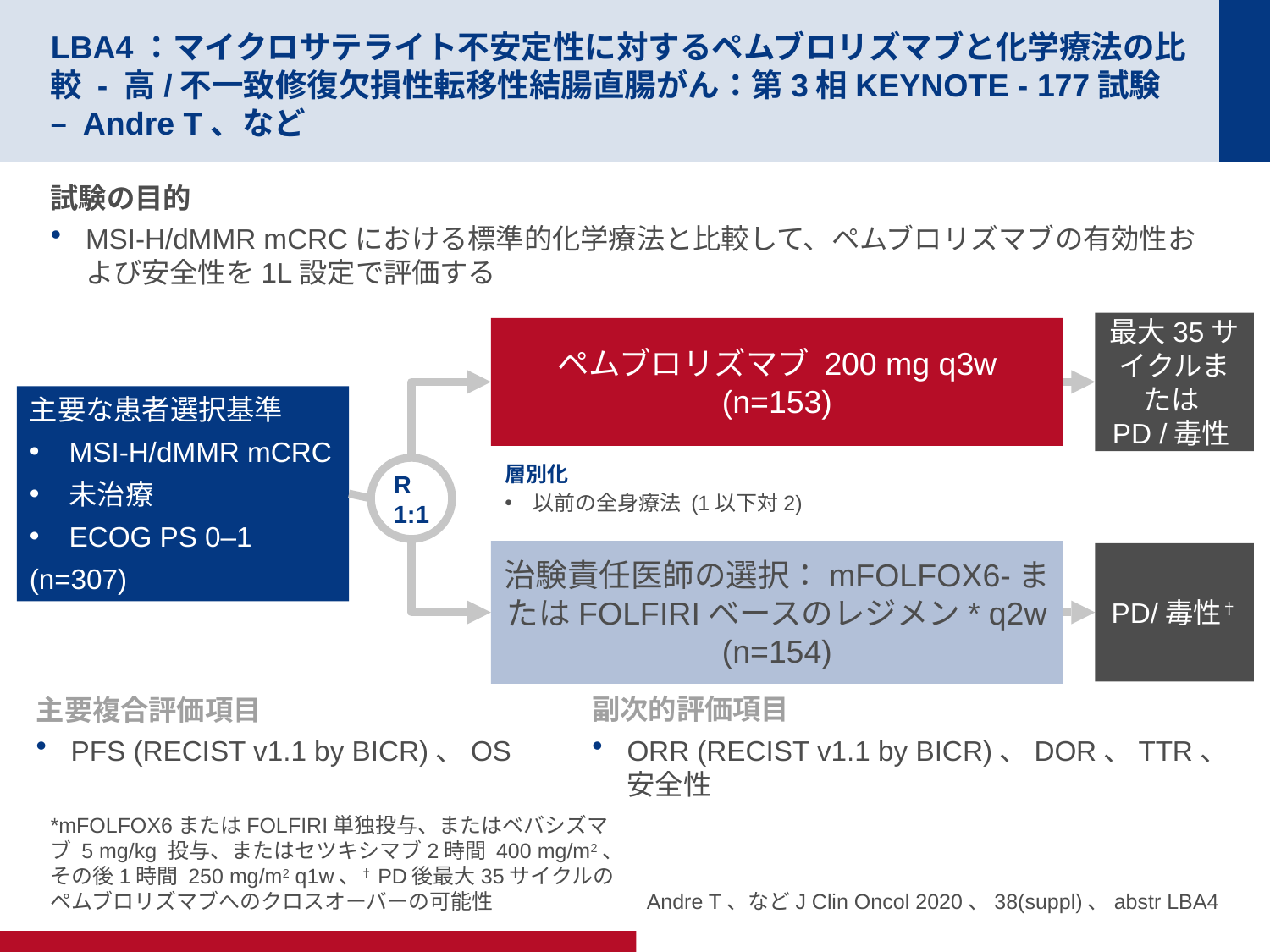

# LBA4：マイクロサテライト不安定性に対するペムブロリズマブと化学療法の比較 - 高/不一致修復欠損性転移性結腸直腸がん：第3相KEYNOTE - 177試験 – Andre T、など
試験の目的
MSI-H/dMMR mCRCにおける標準的化学療法と比較して、ペムブロリズマブの有効性および安全性を1L設定で評価する
最大35サイクルまたはPD /毒性
ペムブロリズマブ 200 mg q3w
(n=153)
主要な患者選択基準
MSI-H/dMMR mCRC
未治療
ECOG PS 0–1
(n=307)
層別化
以前の全身療法 (1以下対2)
R
1:1
治験責任医師の選択：mFOLFOX6-またはFOLFIRIベースのレジメン* q2w
(n=154)
PD/毒性†
主要複合評価項目
PFS (RECIST v1.1 by BICR)、OS

副次的評価項目
ORR (RECIST v1.1 by BICR)、DOR、TTR、
安全性
*mFOLFOX6またはFOLFIRI単独投与、またはベバシズマブ 5 mg/kg 投与、またはセツキシマブ2時間 400 mg/m2、その後1時間 250 mg/m2 q1w、†PD後最大35サイクルのペムブロリズマブへのクロスオーバーの可能性
Andre T、などJ Clin Oncol 2020、38(suppl)、abstr LBA4